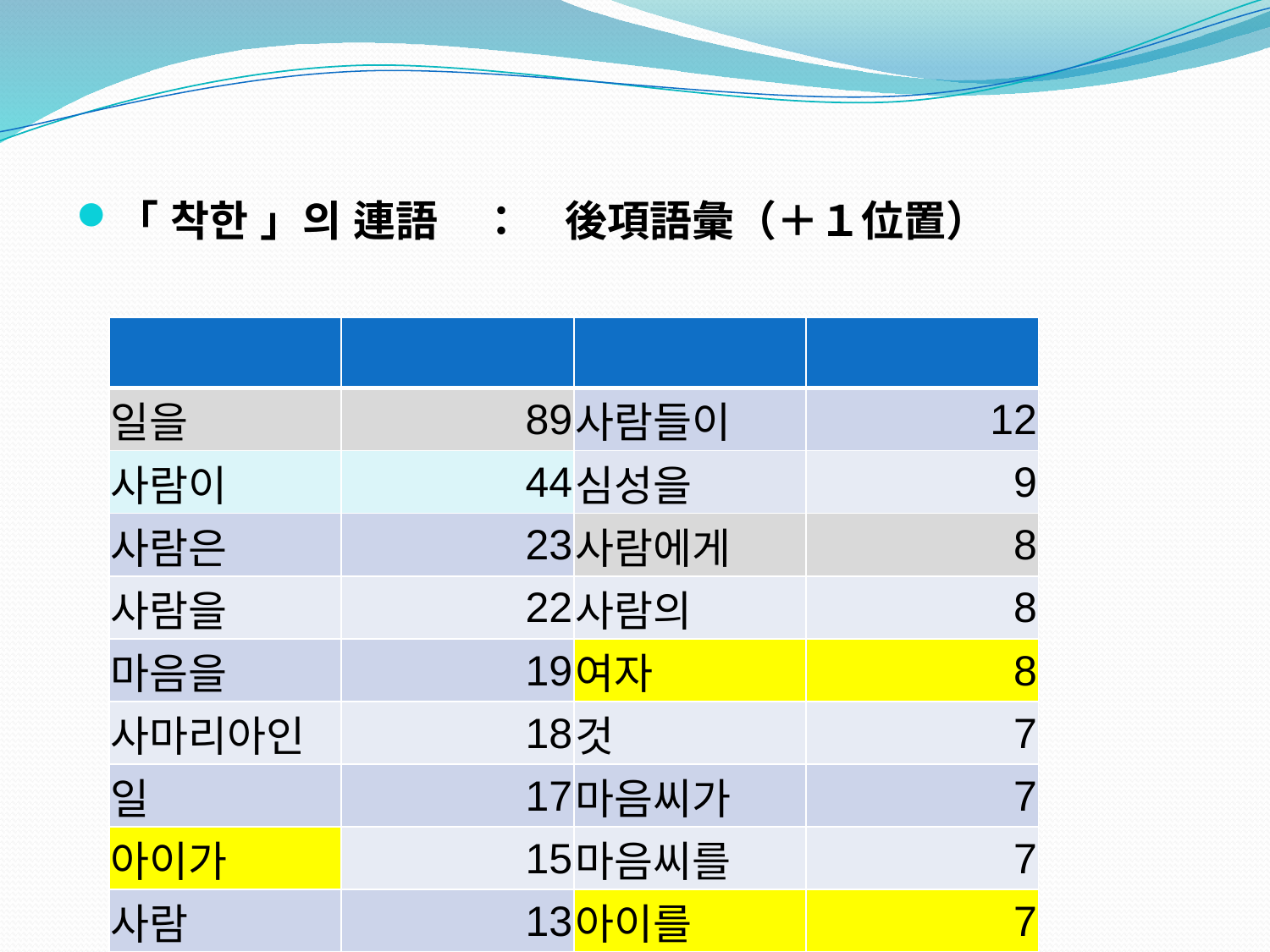

#

「 착한 」의 連語　：　後項語彙（＋１位置）

|  |  |  |  |
| --- | --- | --- | --- |
| 일을 | 89 | 사람들이 | 12 |
| 사람이 | 44 | 심성을 | 9 |
| 사람은 | 23 | 사람에게 | 8 |
| 사람을 | 22 | 사람의 | 8 |
| 마음을 | 19 | 여자 | 8 |
| 사마리아인 | 18 | 것 | 7 |
| 일 | 17 | 마음씨가 | 7 |
| 아이가 | 15 | 마음씨를 | 7 |
| 사람 | 13 | 아이를 | 7 |
| 어린이가 | 13 | 아기 | 6 |